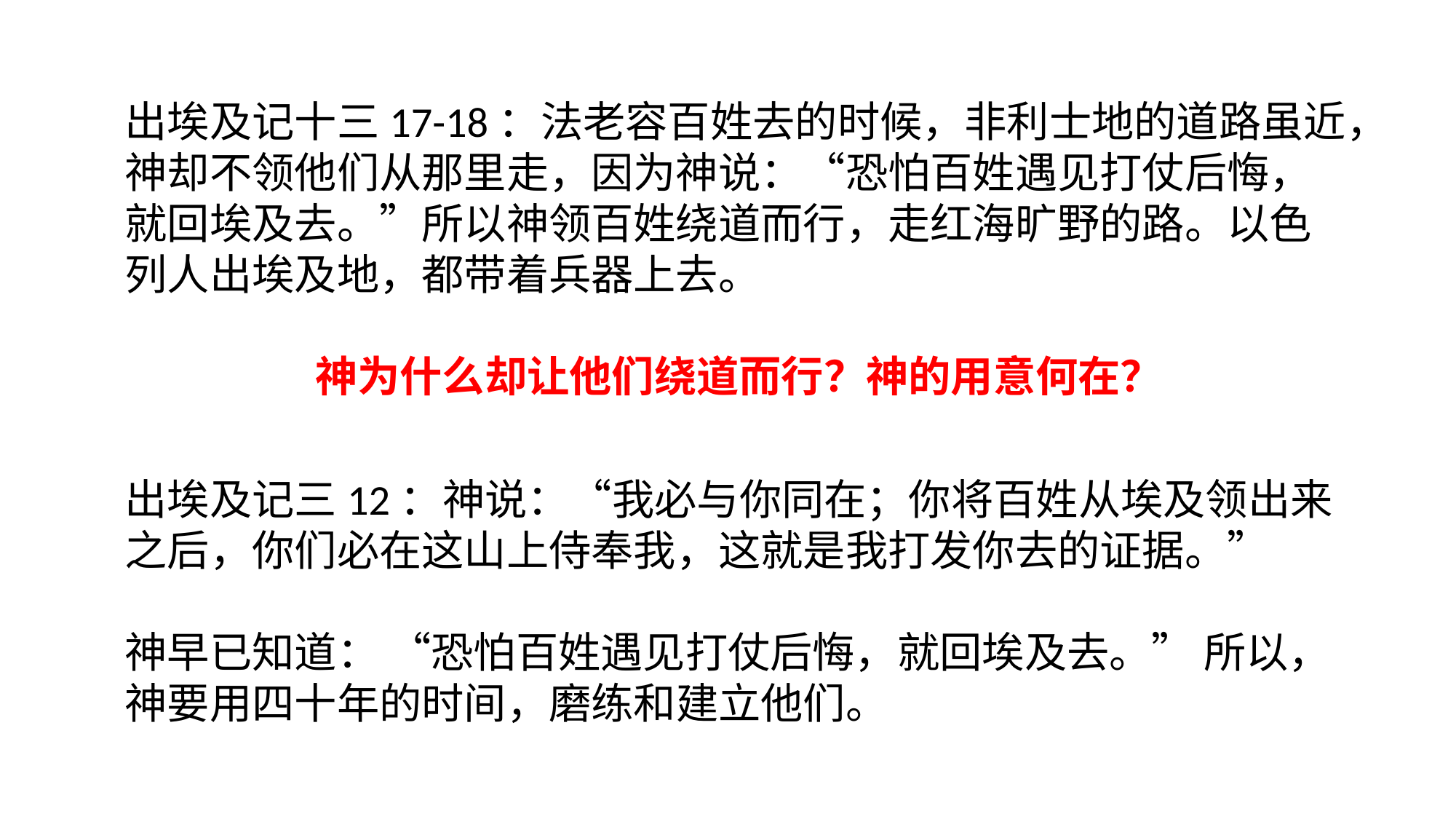

出埃及记十三17-18：法老容百姓去的时候，非利士地的道路虽近，神却不领他们从那里走，因为神说：“恐怕百姓遇见打仗后悔，就回埃及去。”所以神领百姓绕道而行，走红海旷野的路。以色列人出埃及地，都带着兵器上去。

神为什么却让他们绕道而行？神的用意何在？
出埃及记三12：神说：“我必与你同在；你将百姓从埃及领出来之后，你们必在这山上侍奉我，这就是我打发你去的证据。”

神早已知道： “恐怕百姓遇见打仗后悔，就回埃及去。” 所以， 神要用四十年的时间，磨练和建立他们。